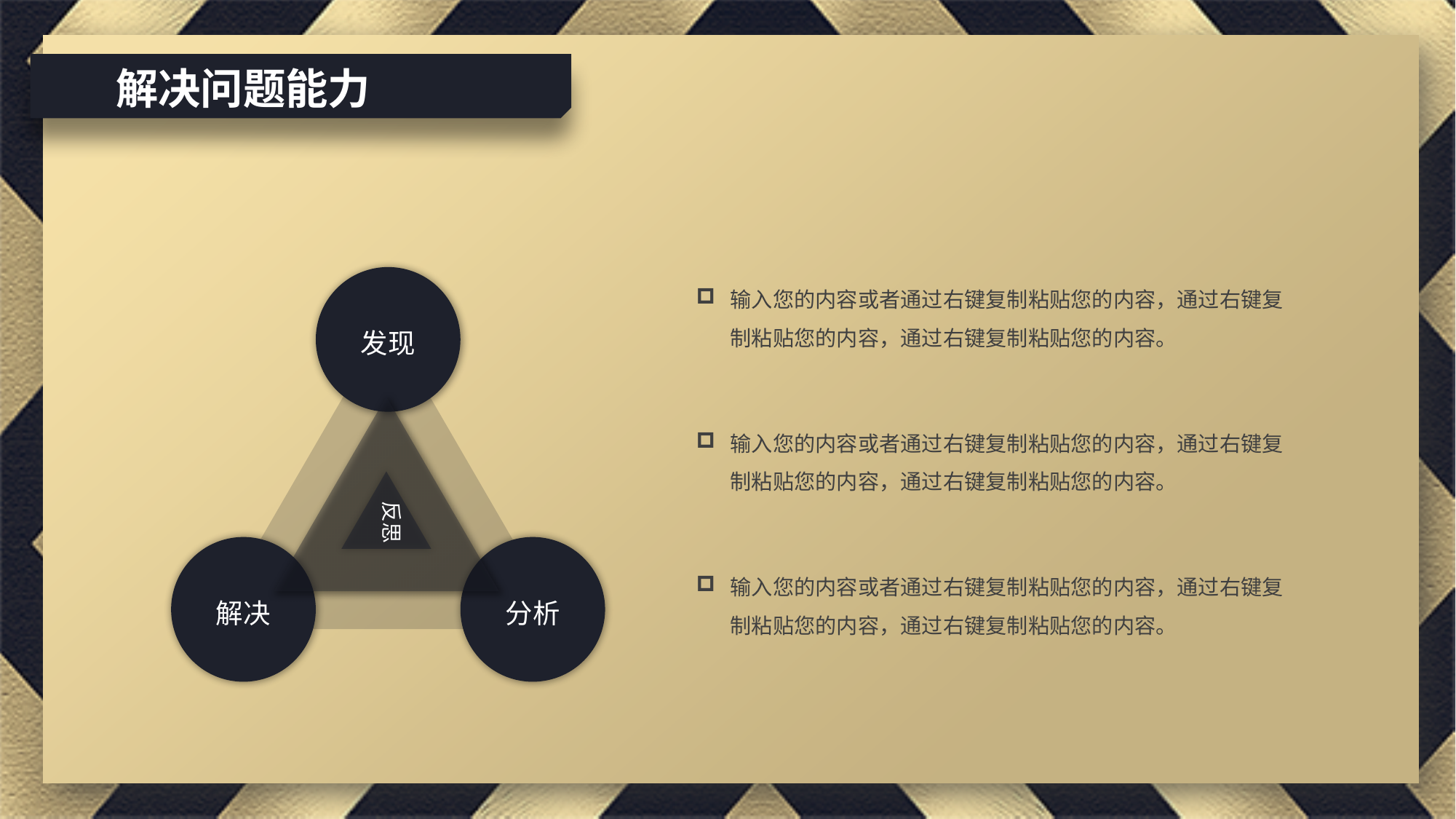

解决问题能力

输入您的内容或者通过右键复制粘贴您的内容，通过右键复制粘贴您的内容，通过右键复制粘贴您的内容。
发现

输入您的内容或者通过右键复制粘贴您的内容，通过右键复制粘贴您的内容，通过右键复制粘贴您的内容。

反思

输入您的内容或者通过右键复制粘贴您的内容，通过右键复制粘贴您的内容，通过右键复制粘贴您的内容。
解决
分析